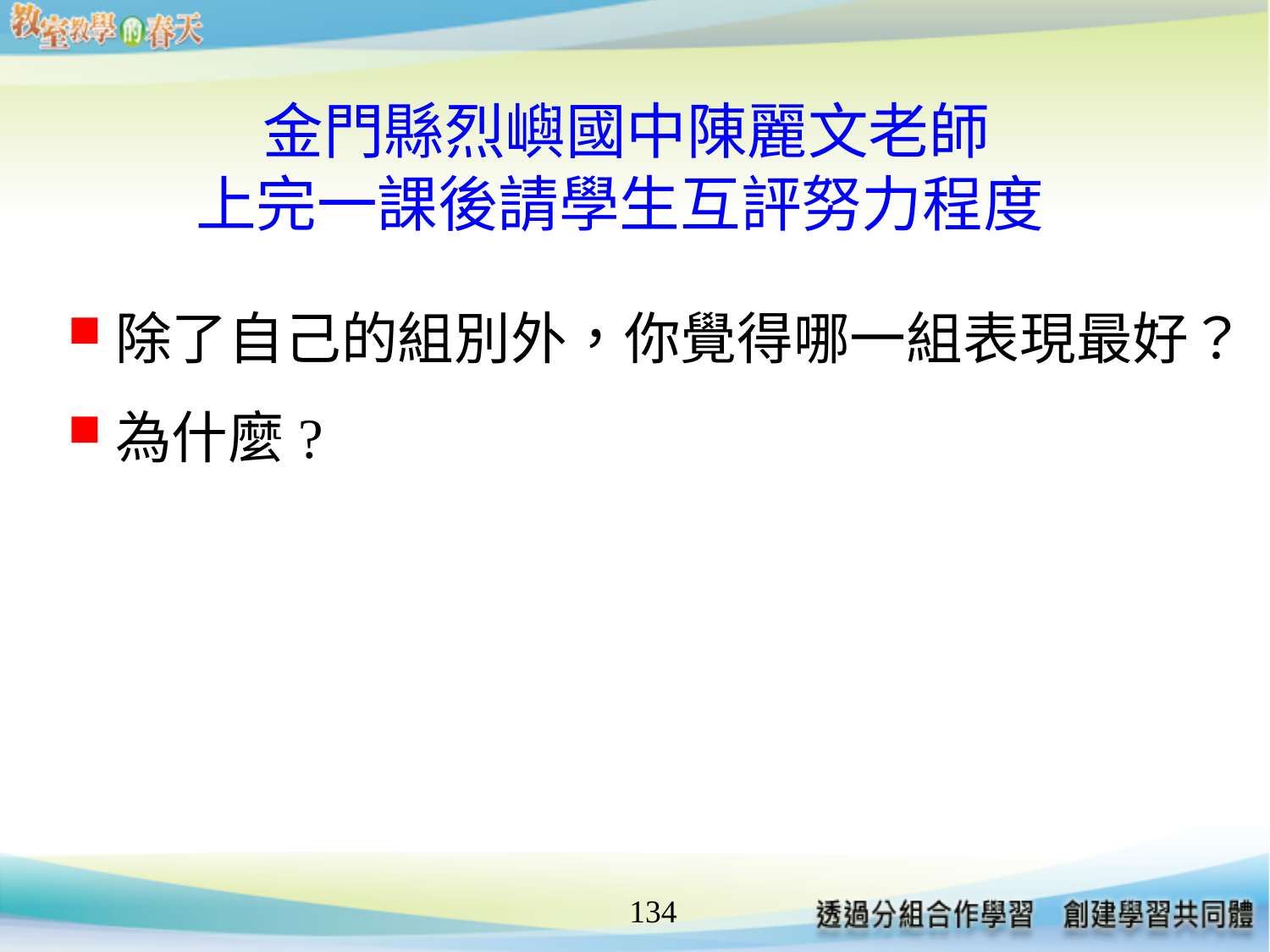

# 金門縣烈嶼國中陳麗文老師 上完一課後請學生互評努力程度
除了自己的組別外，你覺得哪一組表現最好？
為什麼?
134